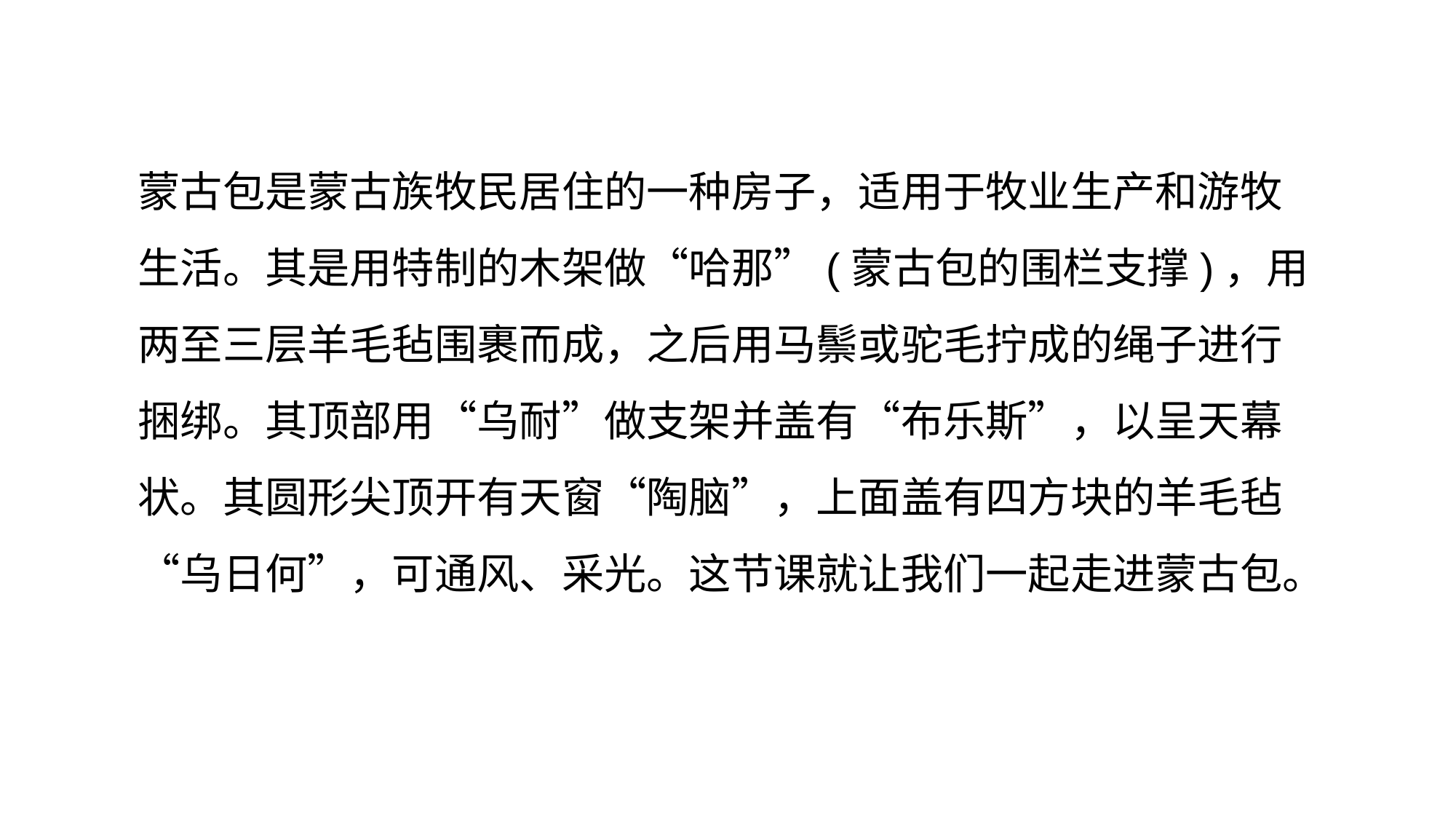

蒙古包是蒙古族牧民居住的一种房子，适用于牧业生产和游牧生活。其是用特制的木架做“哈那”(蒙古包的围栏支撑)，用两至三层羊毛毡围裹而成，之后用马鬃或驼毛拧成的绳子进行捆绑。其顶部用“乌耐”做支架并盖有“布乐斯”，以呈天幕状。其圆形尖顶开有天窗“陶脑”，上面盖有四方块的羊毛毡 “乌日何”，可通风、采光。这节课就让我们一起走进蒙古包。